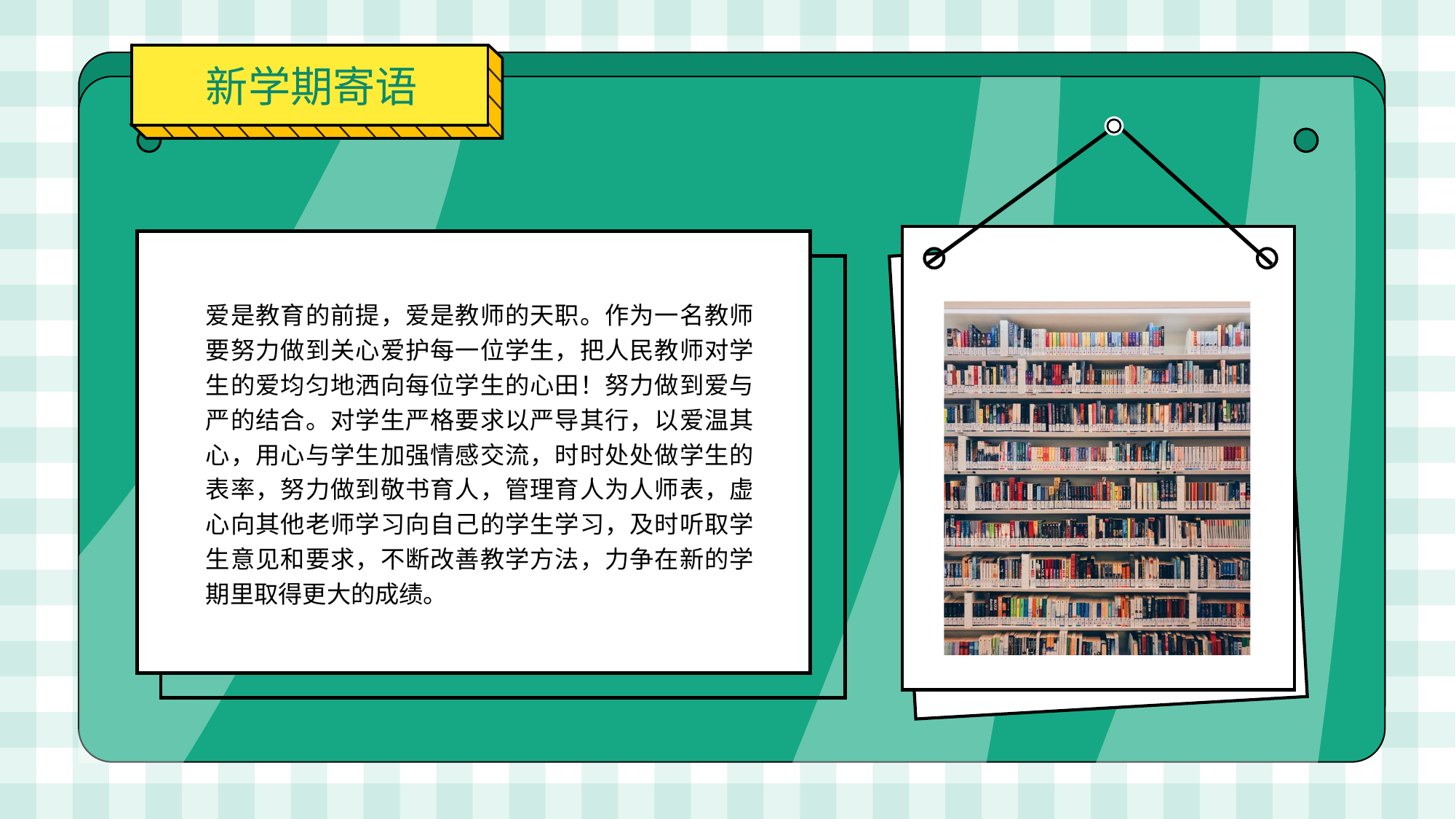

新学期寄语

爱是教育的前提，爱是教师的天职。作为一名教师要努力做到关心爱护每一位学生，把人民教师对学生的爱均匀地洒向每位学生的心田！努力做到爱与严的结合。对学生严格要求以严导其行，以爱温其心，用心与学生加强情感交流，时时处处做学生的表率，努力做到敬书育人，管理育人为人师表，虚心向其他老师学习向自己的学生学习，及时听取学生意见和要求，不断改善教学方法，力争在新的学期里取得更大的成绩。